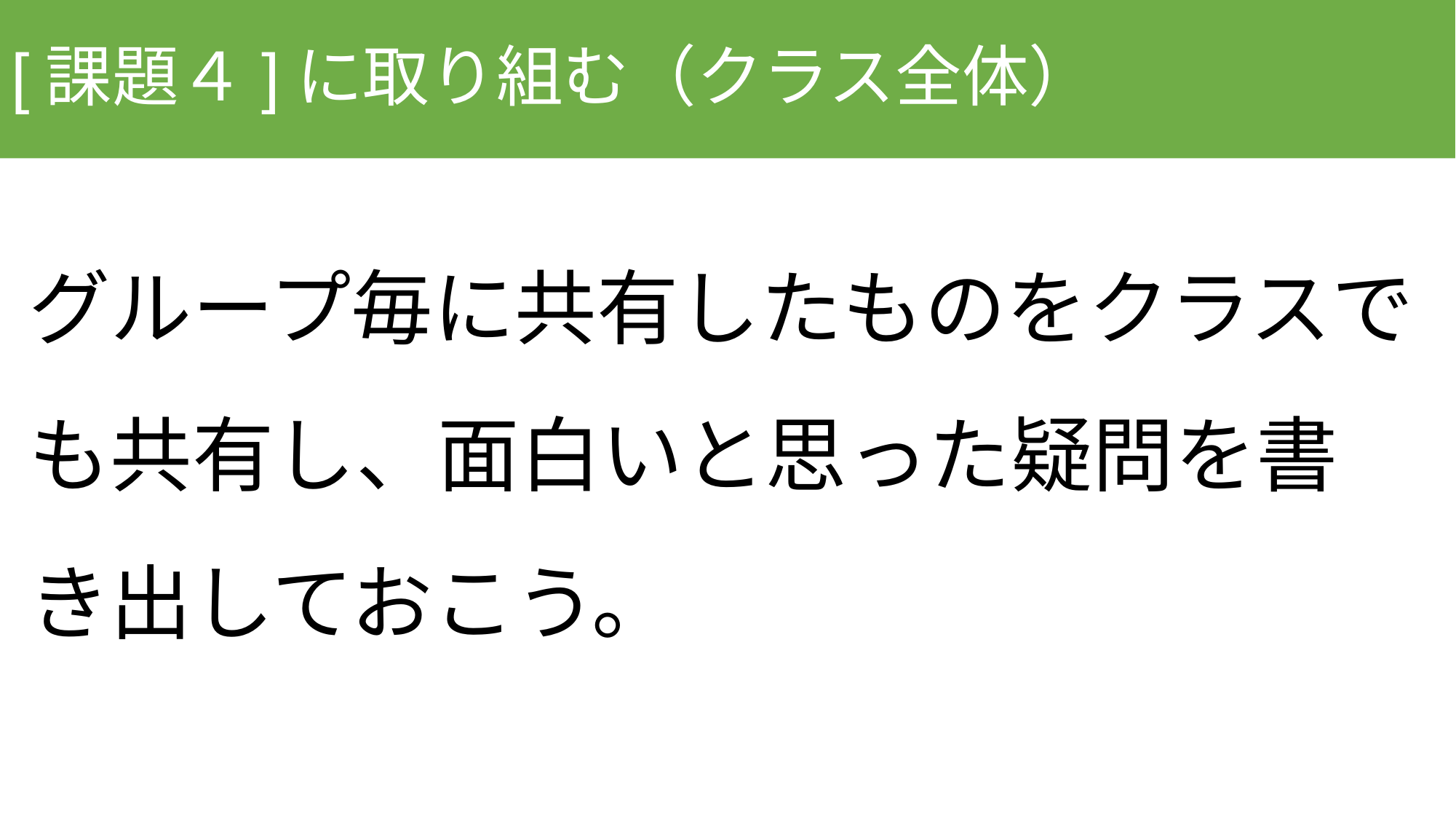

# [課題４]に取り組む（クラス全体）
グループ毎に共有したものをクラスでも共有し、面白いと思った疑問を書き出しておこう。